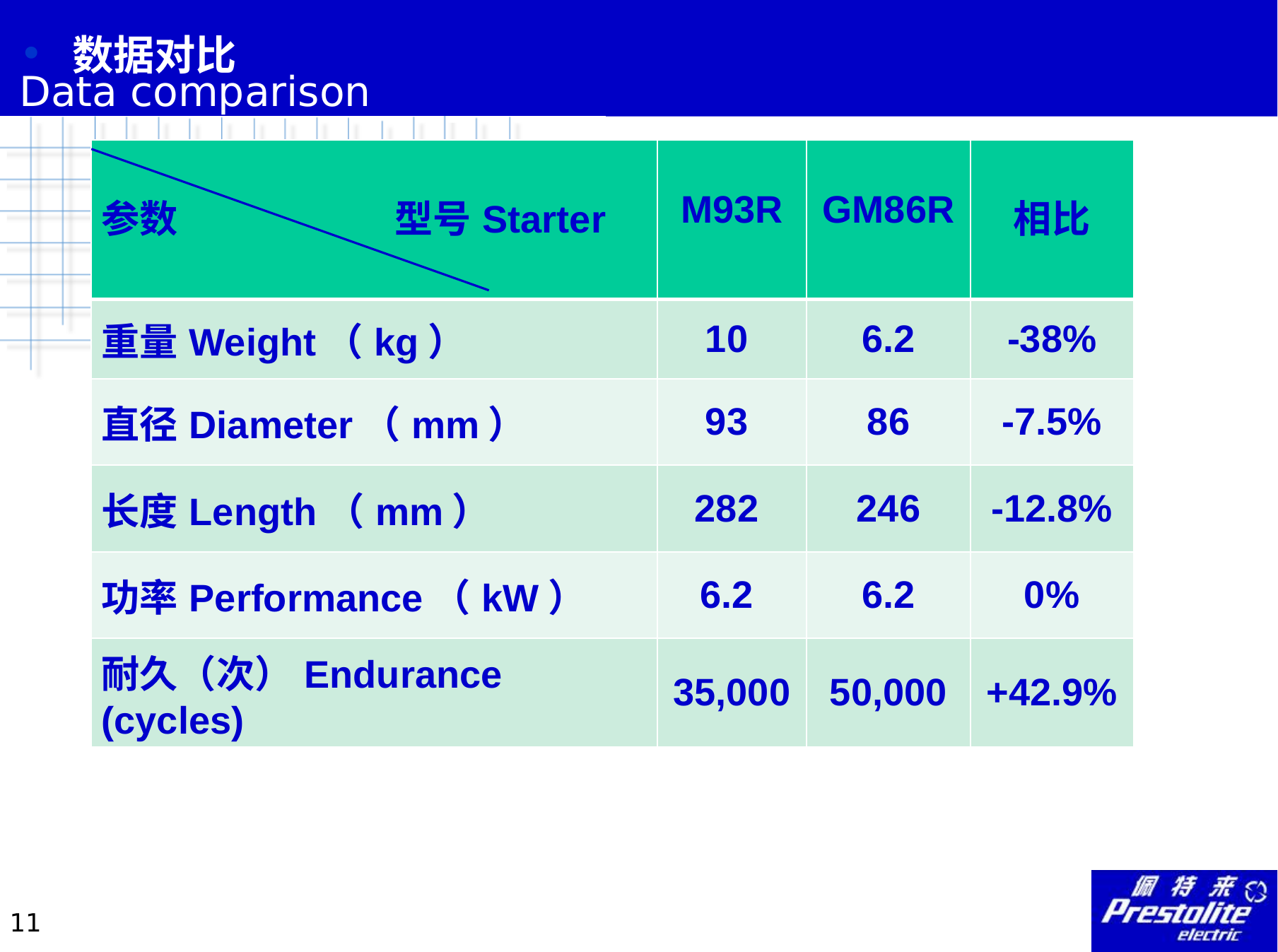

数据对比
Data comparison
| 参数 型号Starter | M93R | GM86R | 相比 |
| --- | --- | --- | --- |
| 重量Weight（kg） | 10 | 6.2 | -38% |
| 直径Diameter（mm） | 93 | 86 | -7.5% |
| 长度Length（mm） | 282 | 246 | -12.8% |
| 功率Performance（kW） | 6.2 | 6.2 | 0% |
| 耐久（次）Endurance (cycles) | 35,000 | 50,000 | +42.9% |
11